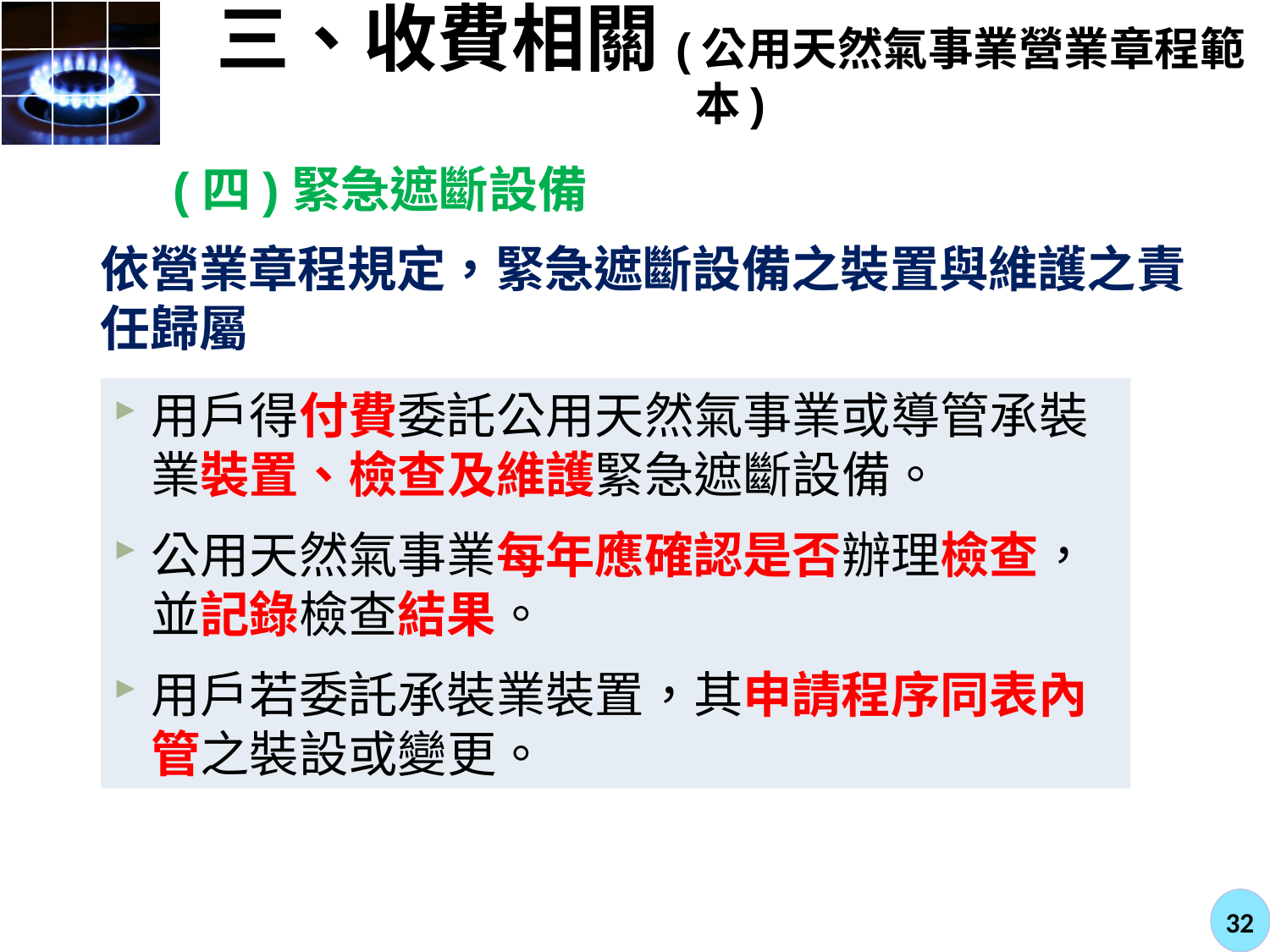

三、收費相關(公用天然氣事業營業章程範本)
(四)緊急遮斷設備
依營業章程規定，緊急遮斷設備之裝置與維護之責任歸屬
用戶得付費委託公用天然氣事業或導管承裝業裝置、檢查及維護緊急遮斷設備。
公用天然氣事業每年應確認是否辦理檢查，並記錄檢查結果。
用戶若委託承裝業裝置，其申請程序同表內管之裝設或變更。
32